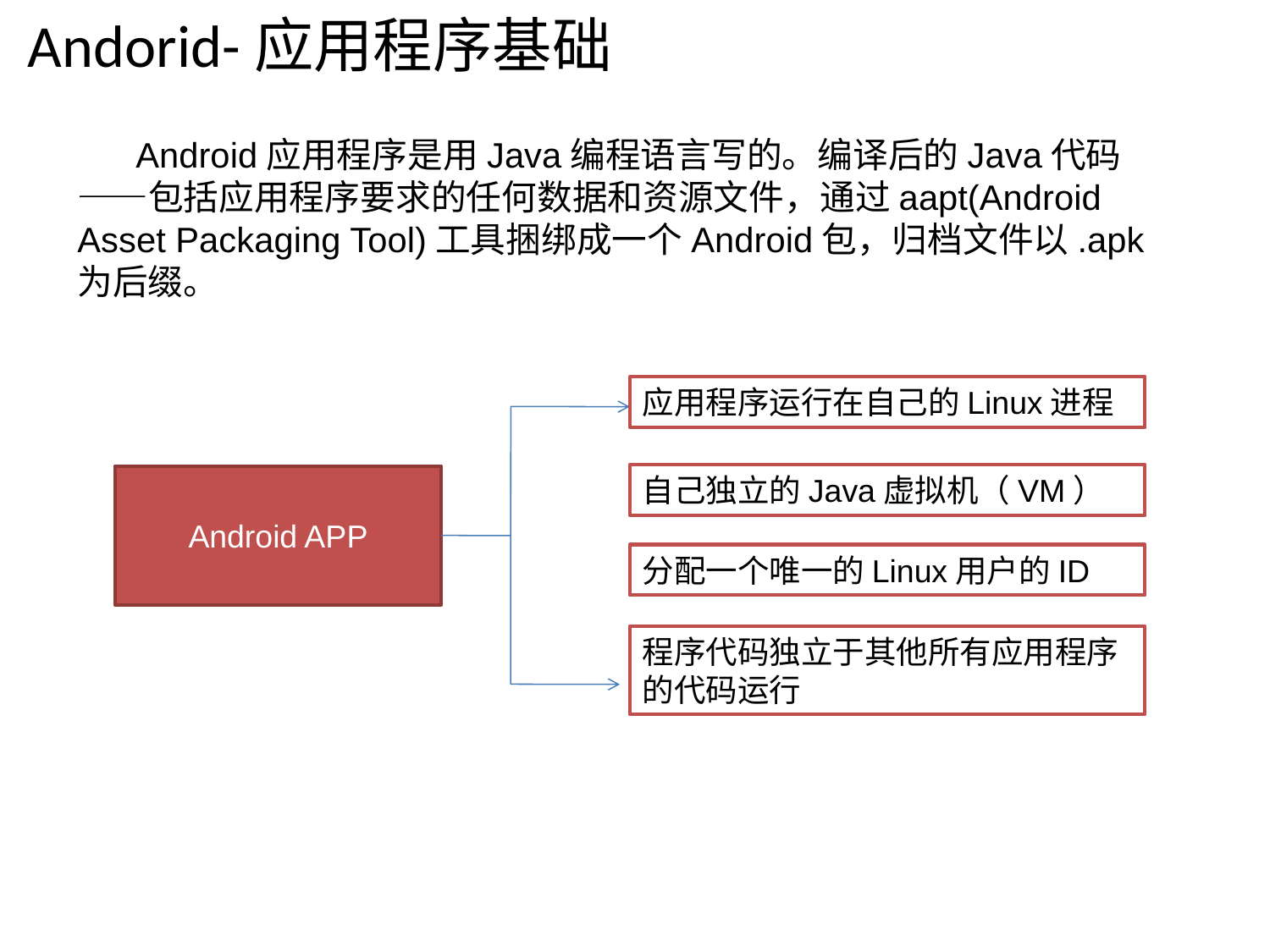

# Andorid-应用程序基础
      Android应用程序是用Java编程语言写的。编译后的Java代码——包括应用程序要求的任何数据和资源文件，通过aapt(Android Asset Packaging Tool)工具捆绑成一个Android包，归档文件以.apk为后缀。
应用程序运行在自己的Linux进程
自己独立的Java虚拟机（VM）
Android APP
分配一个唯一的Linux用户的ID
程序代码独立于其他所有应用程序的代码运行